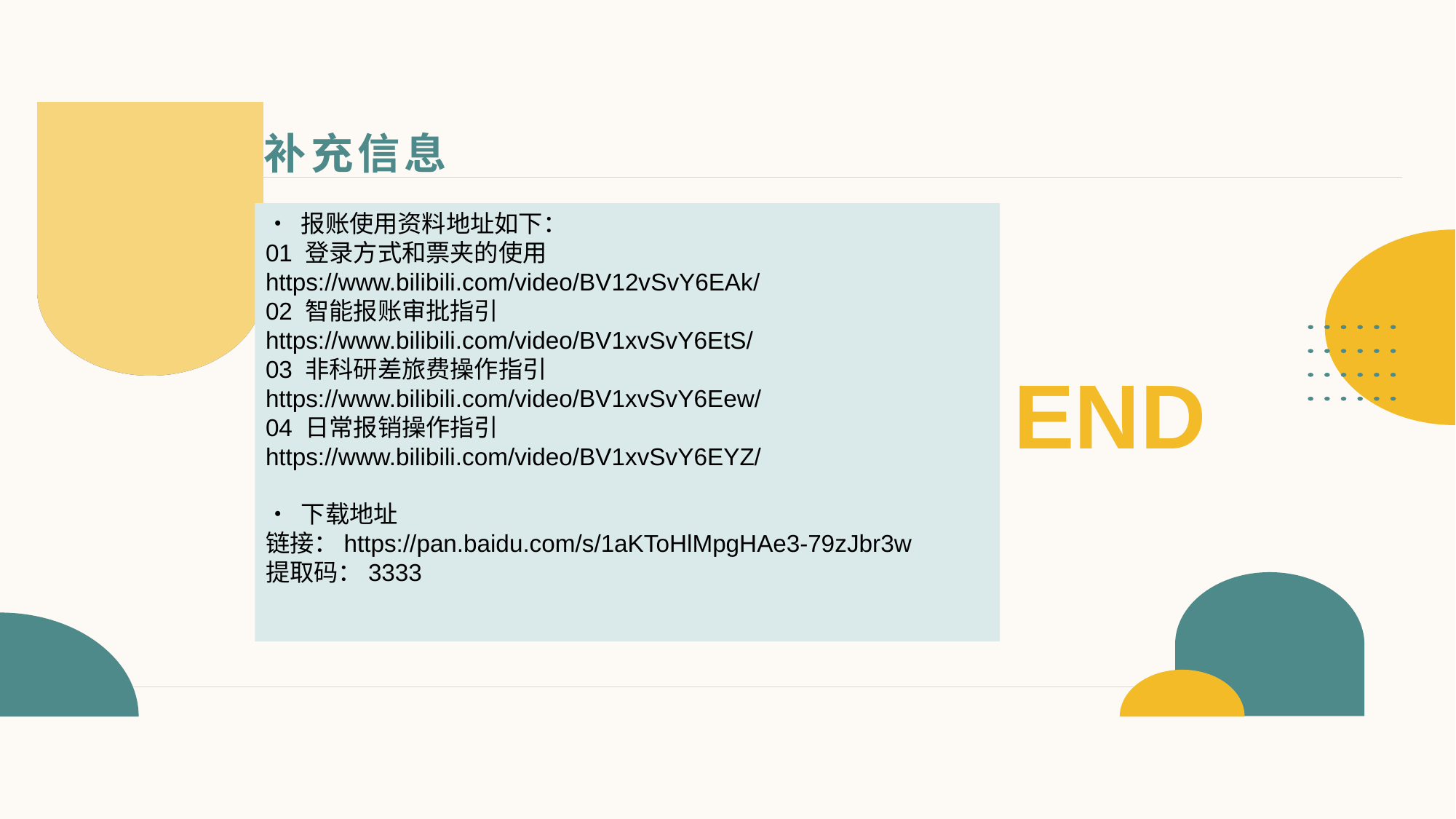

补充信息
• 报账使用资料地址如下：
01 登录方式和票夹的使用
https://www.bilibili.com/video/BV12vSvY6EAk/
02 智能报账审批指引
https://www.bilibili.com/video/BV1xvSvY6EtS/
03 非科研差旅费操作指引
https://www.bilibili.com/video/BV1xvSvY6Eew/
04 日常报销操作指引
https://www.bilibili.com/video/BV1xvSvY6EYZ/

• 下载地址
链接：https://pan.baidu.com/s/1aKToHlMpgHAe3-79zJbr3w
提取码：3333
# END